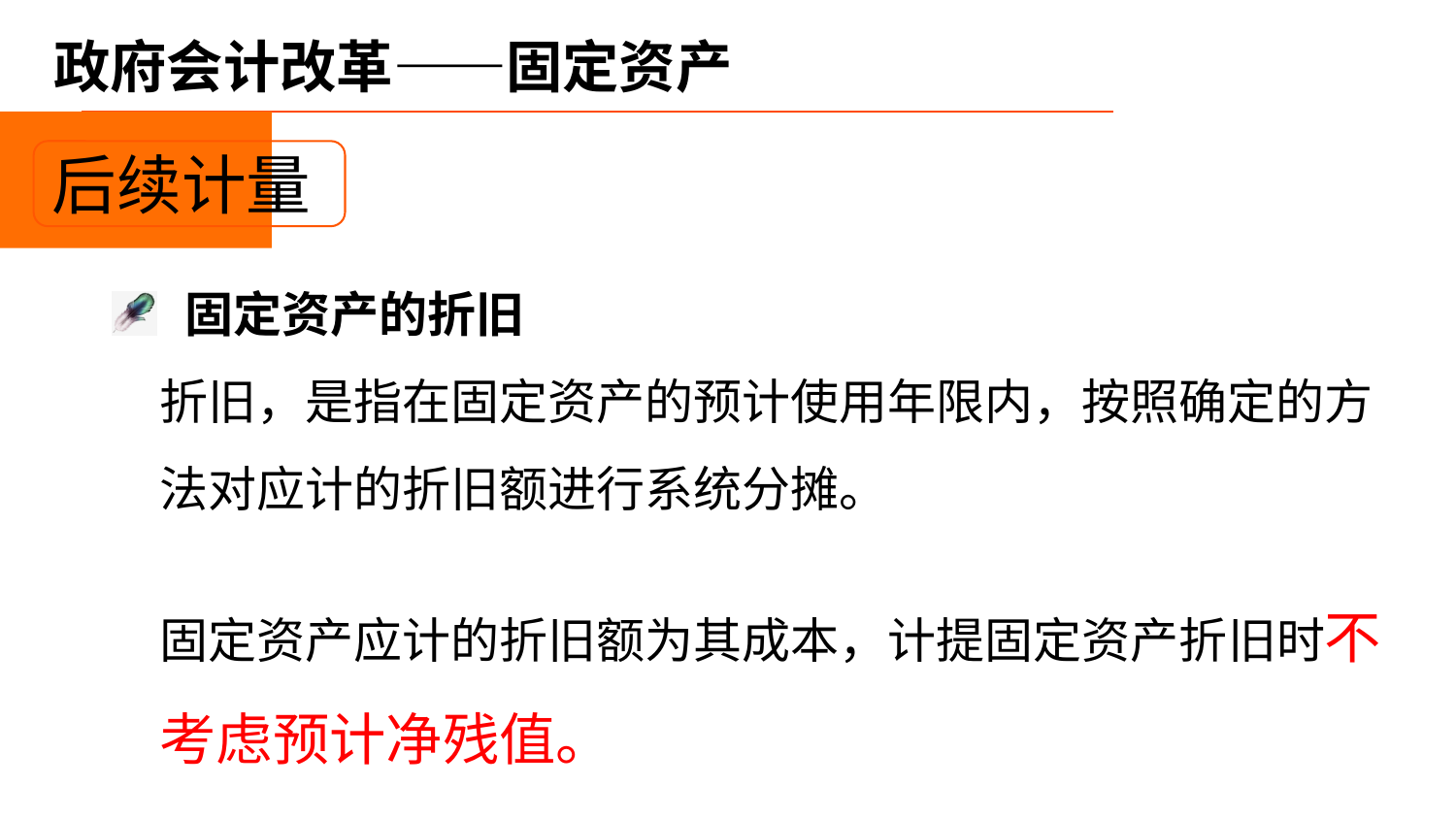

# 政府会计改革——固定资产

后续计量
固定资产的折旧
折旧，是指在固定资产的预计使用年限内，按照确定的方法对应计的折旧额进行系统分摊。

固定资产应计的折旧额为其成本，计提固定资产折旧时不考虑预计净残值。

例：4